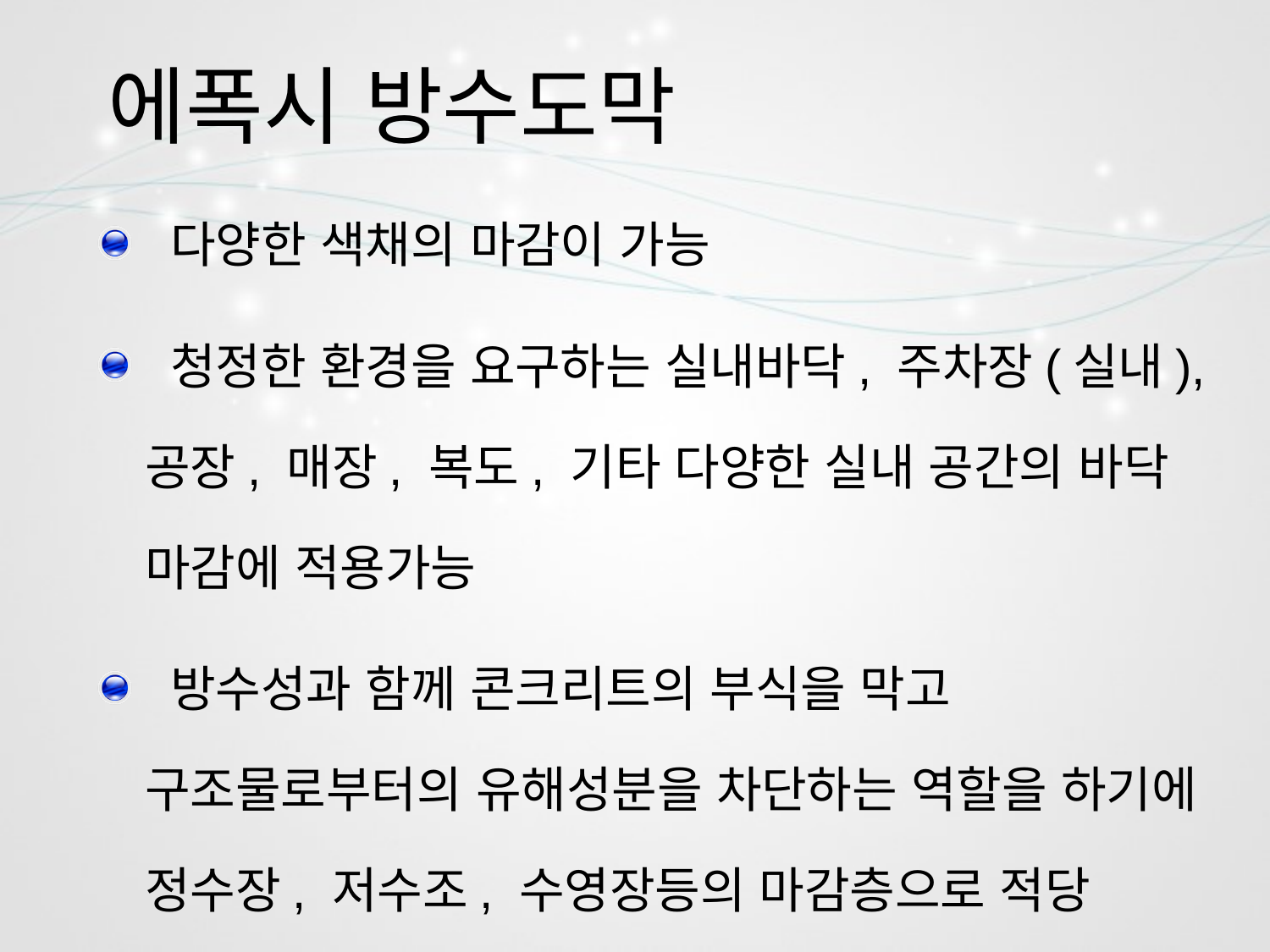

# 에폭시 방수도막
 다양한 색채의 마감이 가능
 청정한 환경을 요구하는 실내바닥, 주차장(실내), 공장, 매장, 복도, 기타 다양한 실내 공간의 바닥 마감에 적용가능
 방수성과 함께 콘크리트의 부식을 막고 구조물로부터의 유해성분을 차단하는 역할을 하기에 정수장, 저수조, 수영장등의 마감층으로 적당